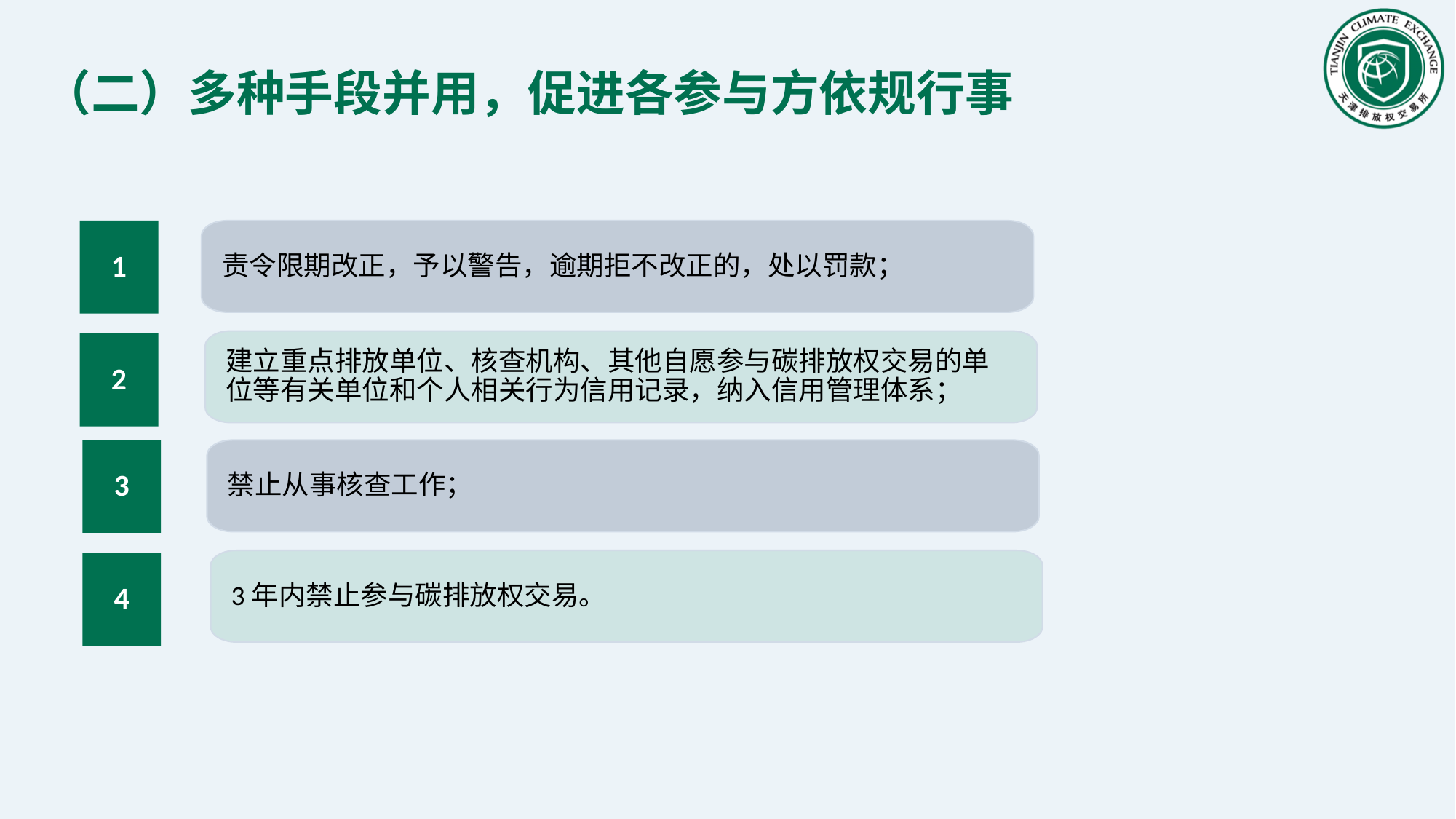

# （二）多种手段并用，促进各参与方依规行事
1
责令限期改正，予以警告，逾期拒不改正的，处以罚款；
建立重点排放单位、核查机构、其他自愿参与碳排放权交易的单位等有关单位和个人相关行为信用记录，纳入信用管理体系；
2
3
禁止从事核查工作；
3年内禁止参与碳排放权交易。
4